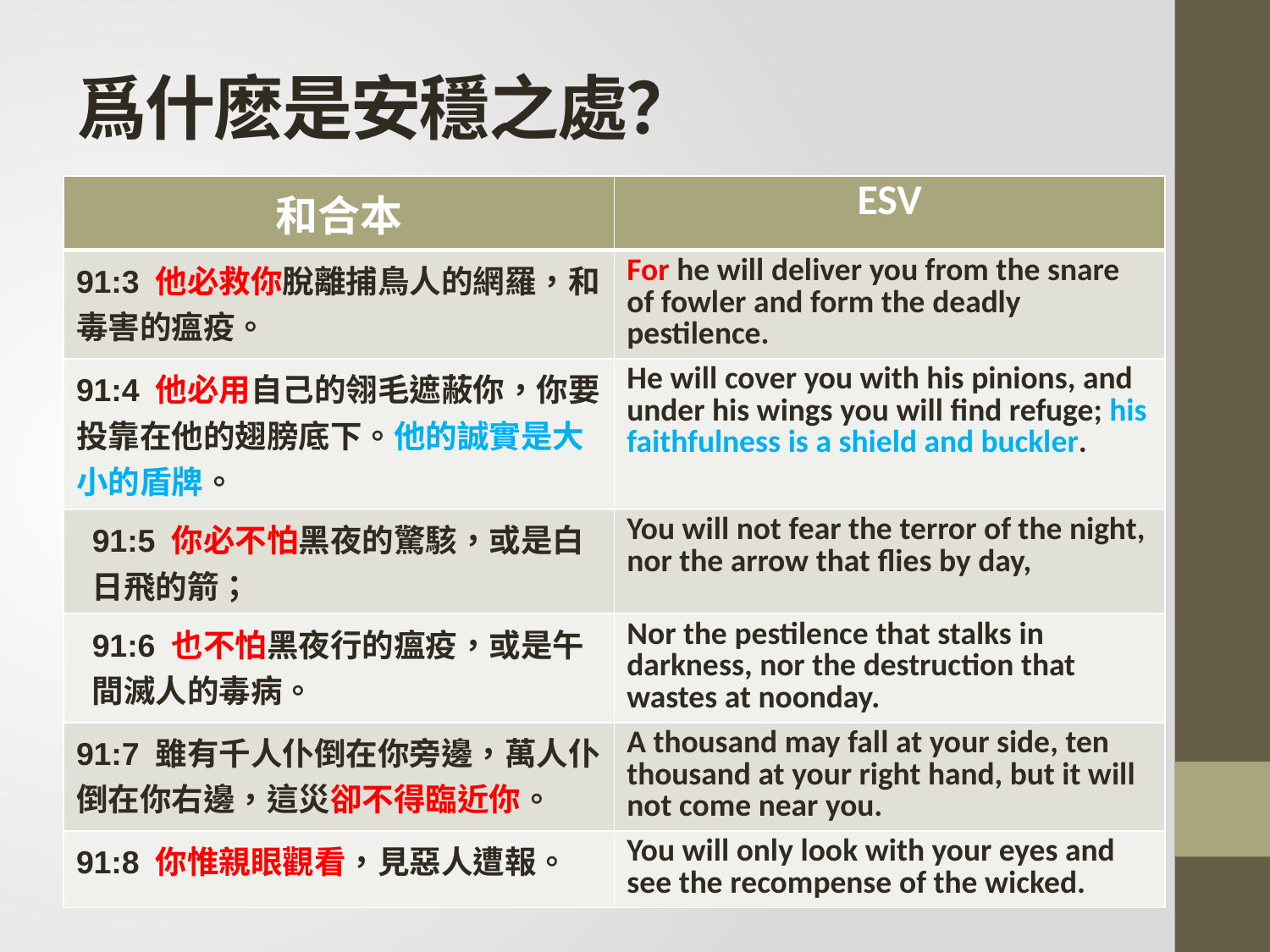

# 爲什麽是安穩之處？
| 和合本 | ESV |
| --- | --- |
| 91:3 他必救你脫離捕鳥人的網羅，和毒害的瘟疫。 | For he will deliver you from the snare of fowler and form the deadly pestilence. |
| 91:4 他必用自己的翎毛遮蔽你，你要投靠在他的翅膀底下。他的誠實是大小的盾牌。 | He will cover you with his pinions, and under his wings you will find refuge; his faithfulness is a shield and buckler. |
| 91:5 你必不怕黑夜的驚駭，或是白日飛的箭； | You will not fear the terror of the night, nor the arrow that flies by day, |
| 91:6 也不怕黑夜行的瘟疫，或是午間滅人的毒病。 | Nor the pestilence that stalks in darkness, nor the destruction that wastes at noonday. |
| 91:7 雖有千人仆倒在你旁邊，萬人仆倒在你右邊，這災卻不得臨近你。 | A thousand may fall at your side, ten thousand at your right hand, but it will not come near you. |
| 91:8 你惟親眼觀看，見惡人遭報。 | You will only look with your eyes and see the recompense of the wicked. |